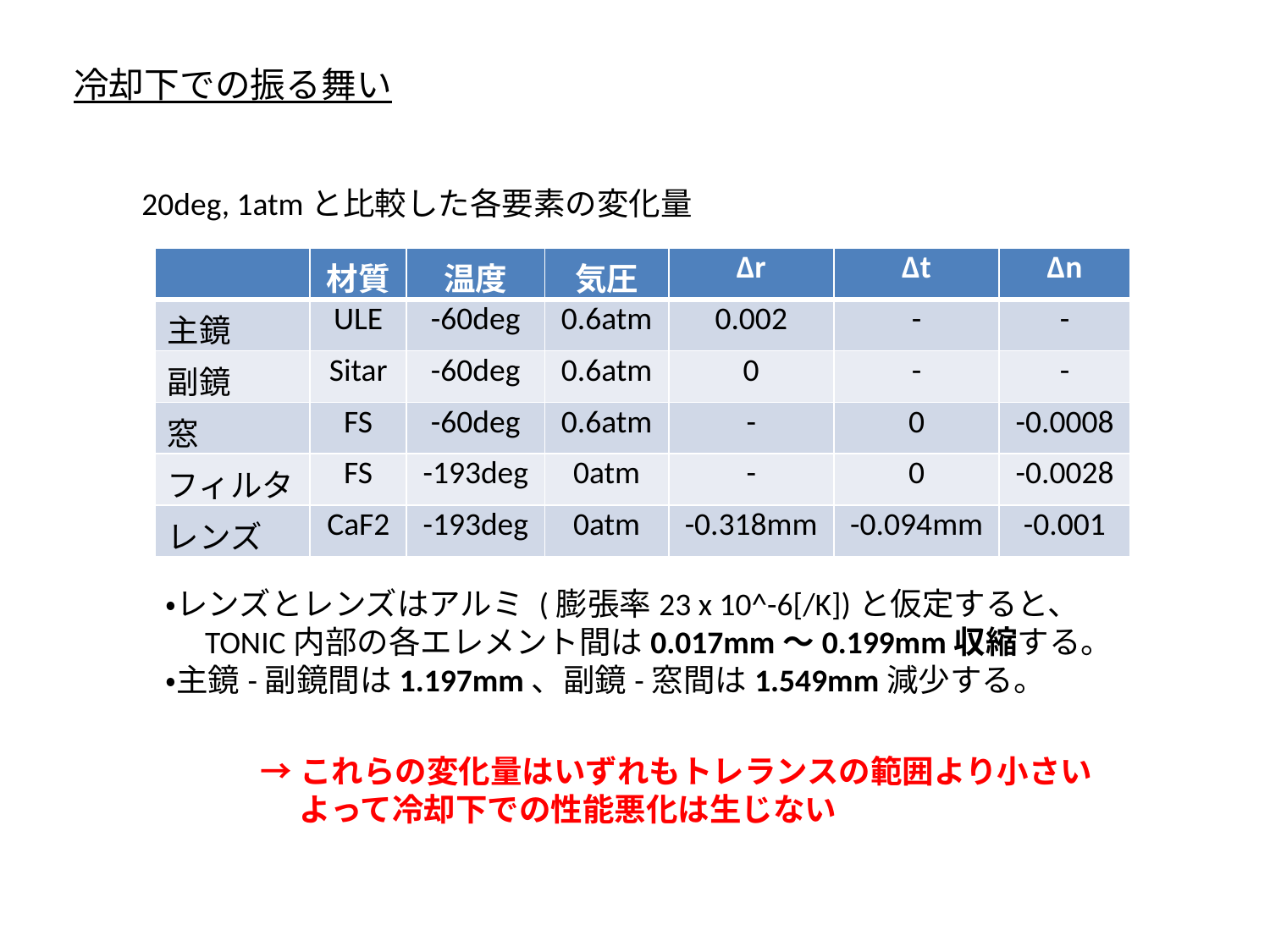

冷却下での振る舞い
20deg, 1atmと比較した各要素の変化量
|  | 材質 | 温度 | 気圧 | Δr | Δt | Δn |
| --- | --- | --- | --- | --- | --- | --- |
| 主鏡 | ULE | -60deg | 0.6atm | 0.002 | - | - |
| 副鏡 | Sitar | -60deg | 0.6atm | 0 | - | - |
| 窓 | FS | -60deg | 0.6atm | - | 0 | -0.0008 |
| フィルタ | FS | -193deg | 0atm | - | 0 | -0.0028 |
| レンズ | CaF2 | -193deg | 0atm | -0.318mm | -0.094mm | -0.001 |
・レンズとレンズはアルミ (膨張率23 x 10^-6[/K])と仮定すると、
　TONIC内部の各エレメント間は0.017mm～0.199mm収縮する。
・主鏡-副鏡間は1.197mm、副鏡-窓間は1.549mm減少する。
→これらの変化量はいずれもトレランスの範囲より小さい
　 よって冷却下での性能悪化は生じない